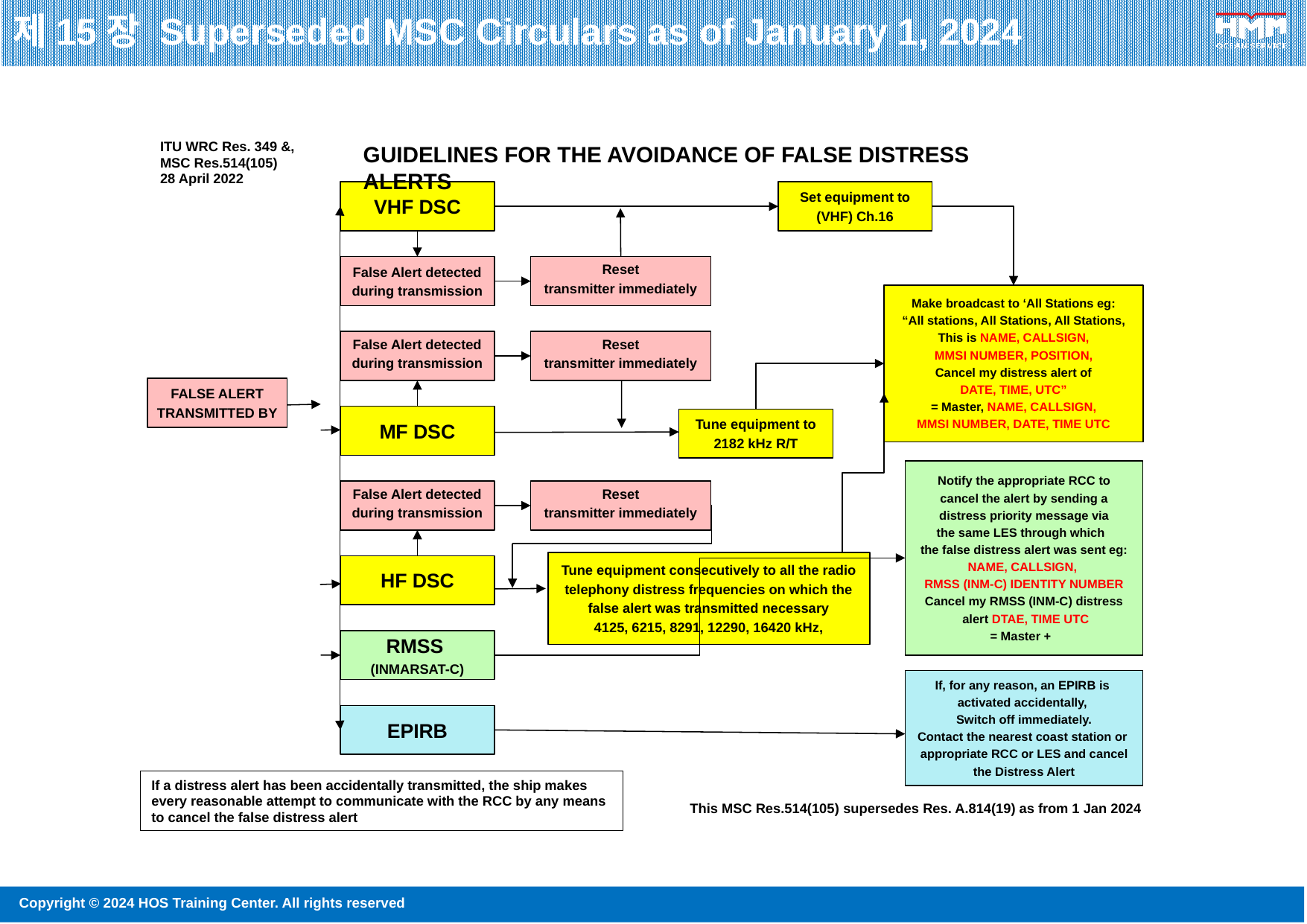

제15장 Superseded MSC Circulars as of January 1, 2024
ITU WRC Res. 349 &,
MSC Res.514(105)
28 April 2022
GUIDELINES FOR THE AVOIDANCE OF FALSE DISTRESS ALERTS
VHF DSC
Set equipment to
(VHF) Ch.16
False Alert detected
during transmission
Reset
transmitter immediately
Make broadcast to ‘All Stations eg:
“All stations, All Stations, All Stations,
This is NAME, CALLSIGN,
MMSI NUMBER, POSITION,
Cancel my distress alert of
DATE, TIME, UTC”
= Master, NAME, CALLSIGN,
MMSI NUMBER, DATE, TIME UTC
False Alert detected
during transmission

Reset
transmitter immediately
FALSE ALERT
TRANSMITTED BY
MF DSC
Tune equipment to
2182 kHz R/T
Notify the appropriate RCC to
cancel the alert by sending a
distress priority message via
the same LES through which
the false distress alert was sent eg:
NAME, CALLSIGN,
RMSS (INM-C) IDENTITY NUMBER
Cancel my RMSS (INM-C) distress
 alert DTAE, TIME UTC
= Master +
False Alert detected
during transmission
Reset
transmitter immediately
Tune equipment consecutively to all the radio
telephony distress frequencies on which the
false alert was transmitted necessary
4125, 6215, 8291, 12290, 16420 kHz,
HF DSC
RMSS
(INMARSAT-C)
If, for any reason, an EPIRB is
activated accidentally,
Switch off immediately.
Contact the nearest coast station or
appropriate RCC or LES and cancel
the Distress Alert
EPIRB
If a distress alert has been accidentally transmitted, the ship makes
every reasonable attempt to communicate with the RCC by any means to cancel the false distress alert
This MSC Res.514(105) supersedes Res. A.814(19) as from 1 Jan 2024
130